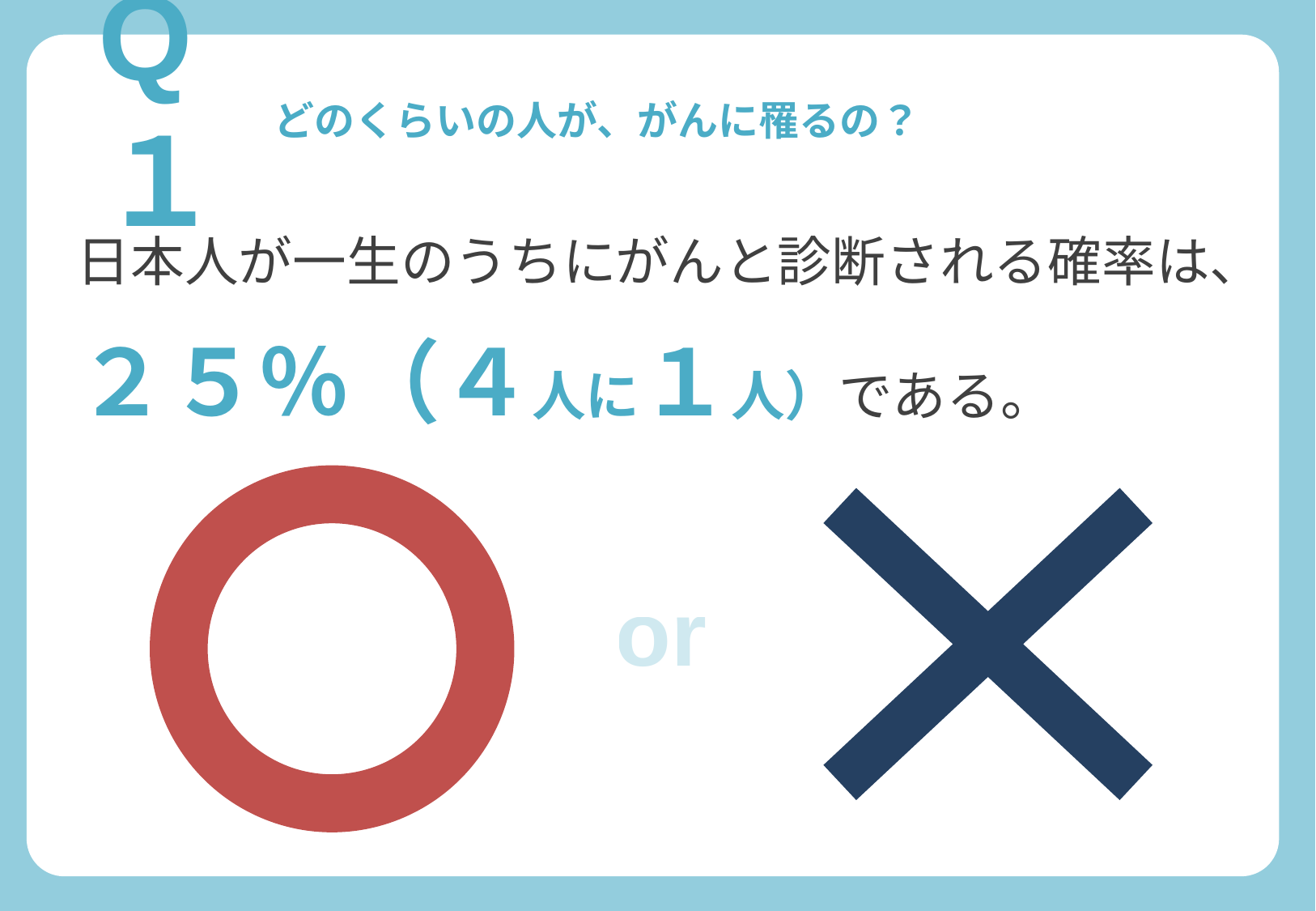

Q１

どのくらいの人が、がんに罹るの？
日本人が一生のうちにがんと診断される確率は、２５％（４人に１人）である。

or